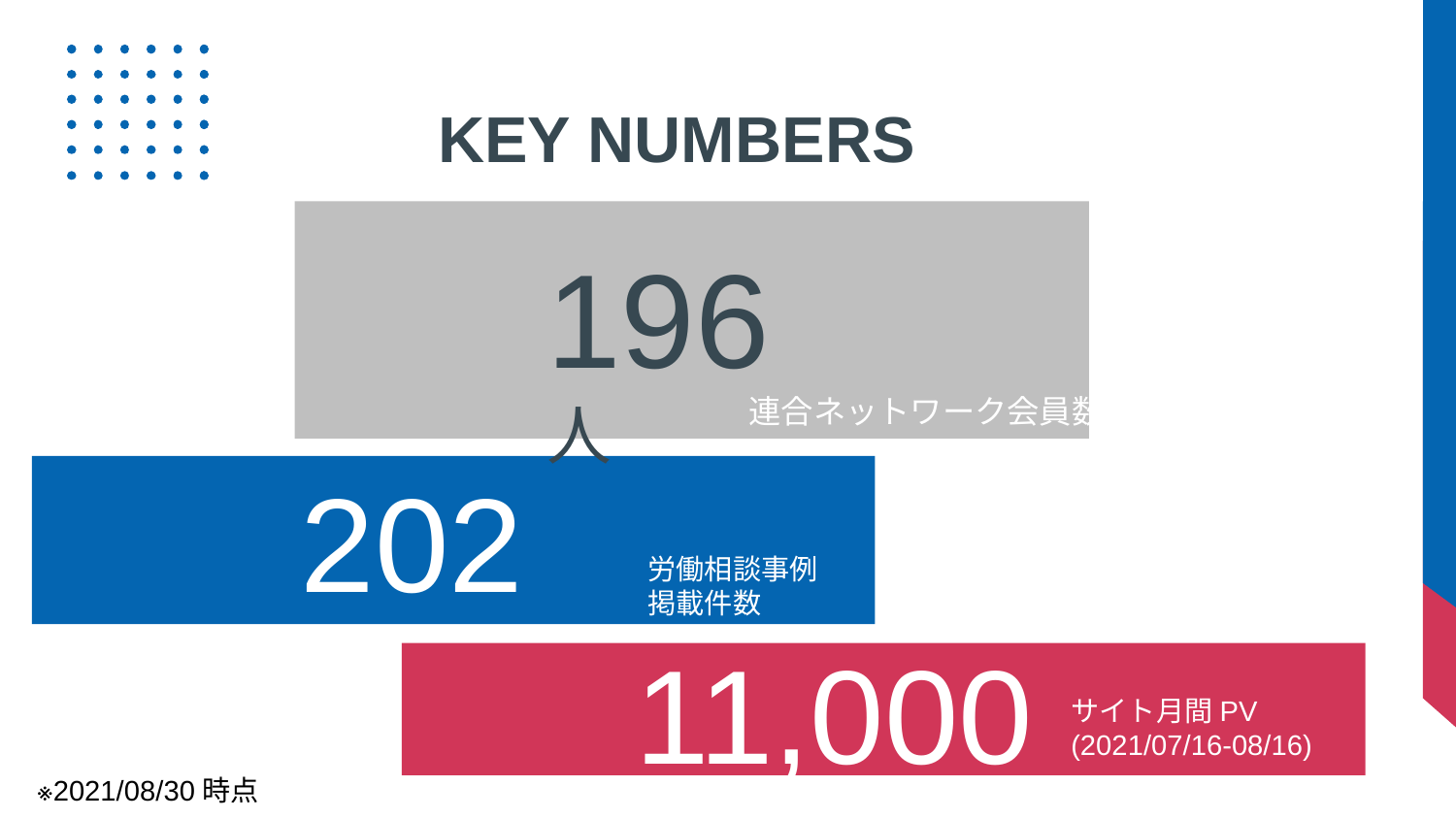

# KEY NUMBERS

196人
連合ネットワーク会員数
202件

労働相談事例
掲載件数
11,000

サイト月間PV
(2021/07/16-08/16)
※2021/08/30時点